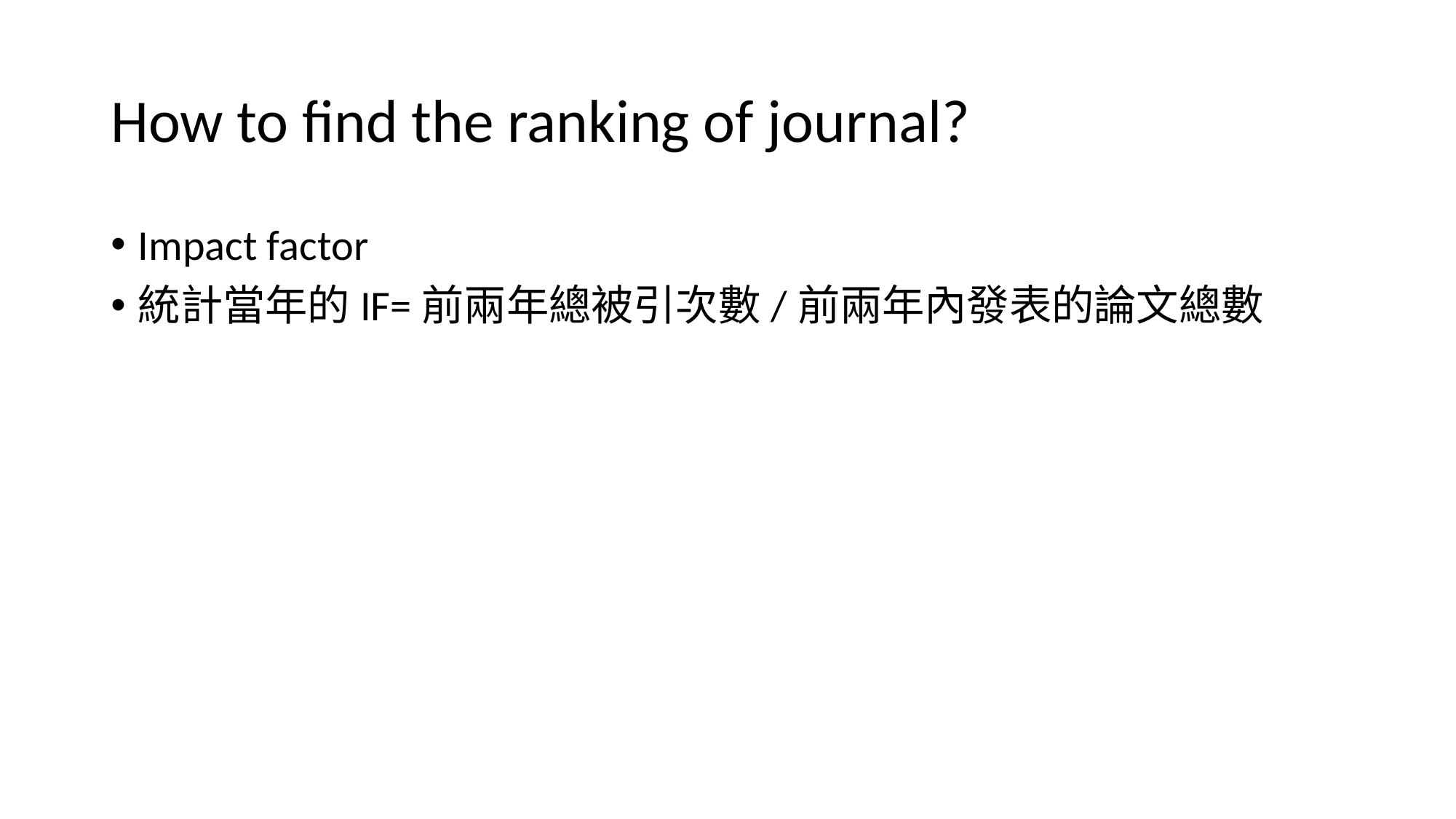

# How to find the ranking of journal?
Impact factor
統計當年的IF=前兩年總被引次數/前兩年內發表的論文總數